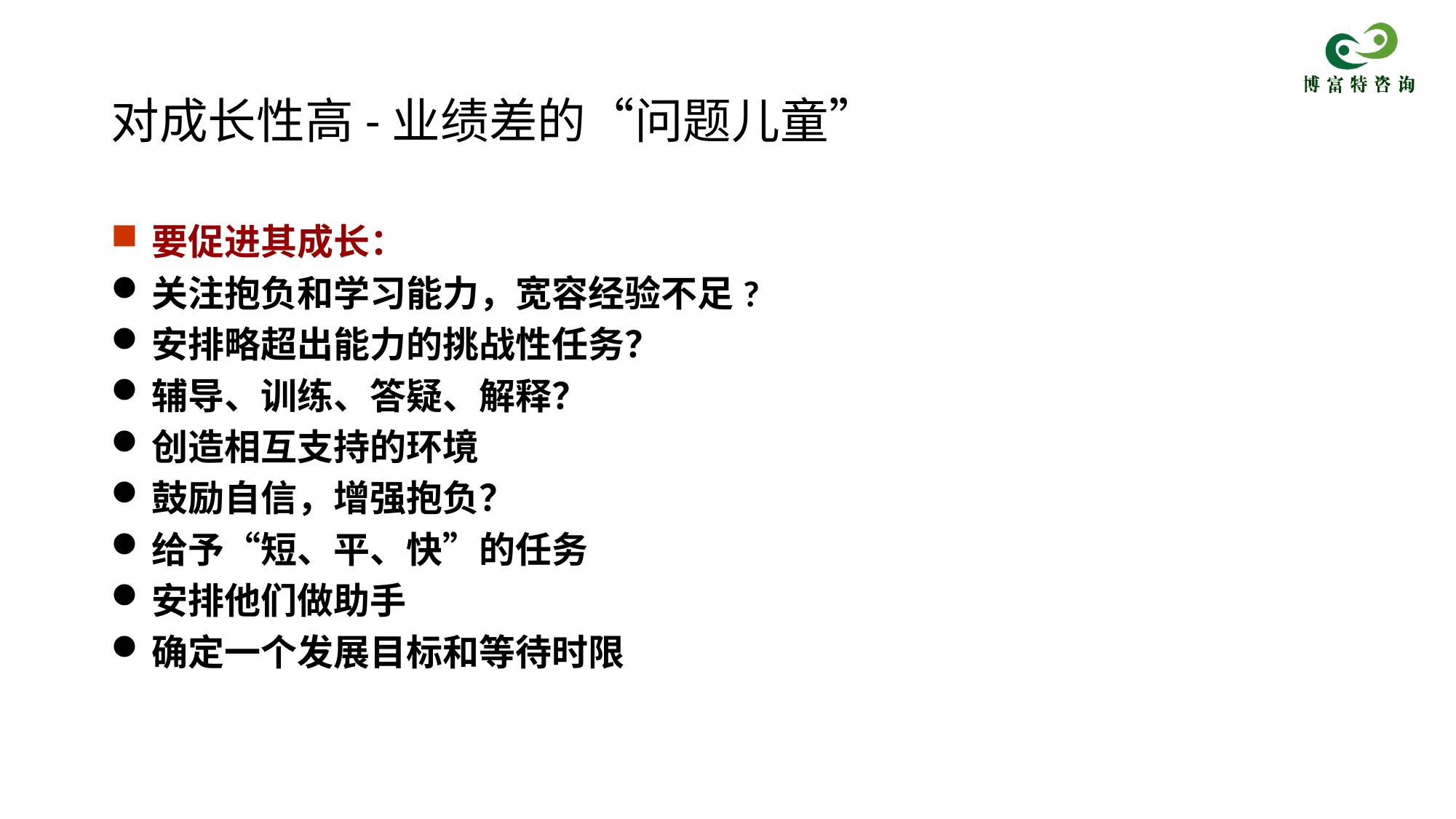

# 对成长性高-业绩差的“问题儿童”
要促进其成长：
关注抱负和学习能力，宽容经验不足?
安排略超出能力的挑战性任务？
辅导、训练、答疑、解释？
创造相互支持的环境
鼓励自信，增强抱负？
给予“短、平、快”的任务
安排他们做助手
确定一个发展目标和等待时限